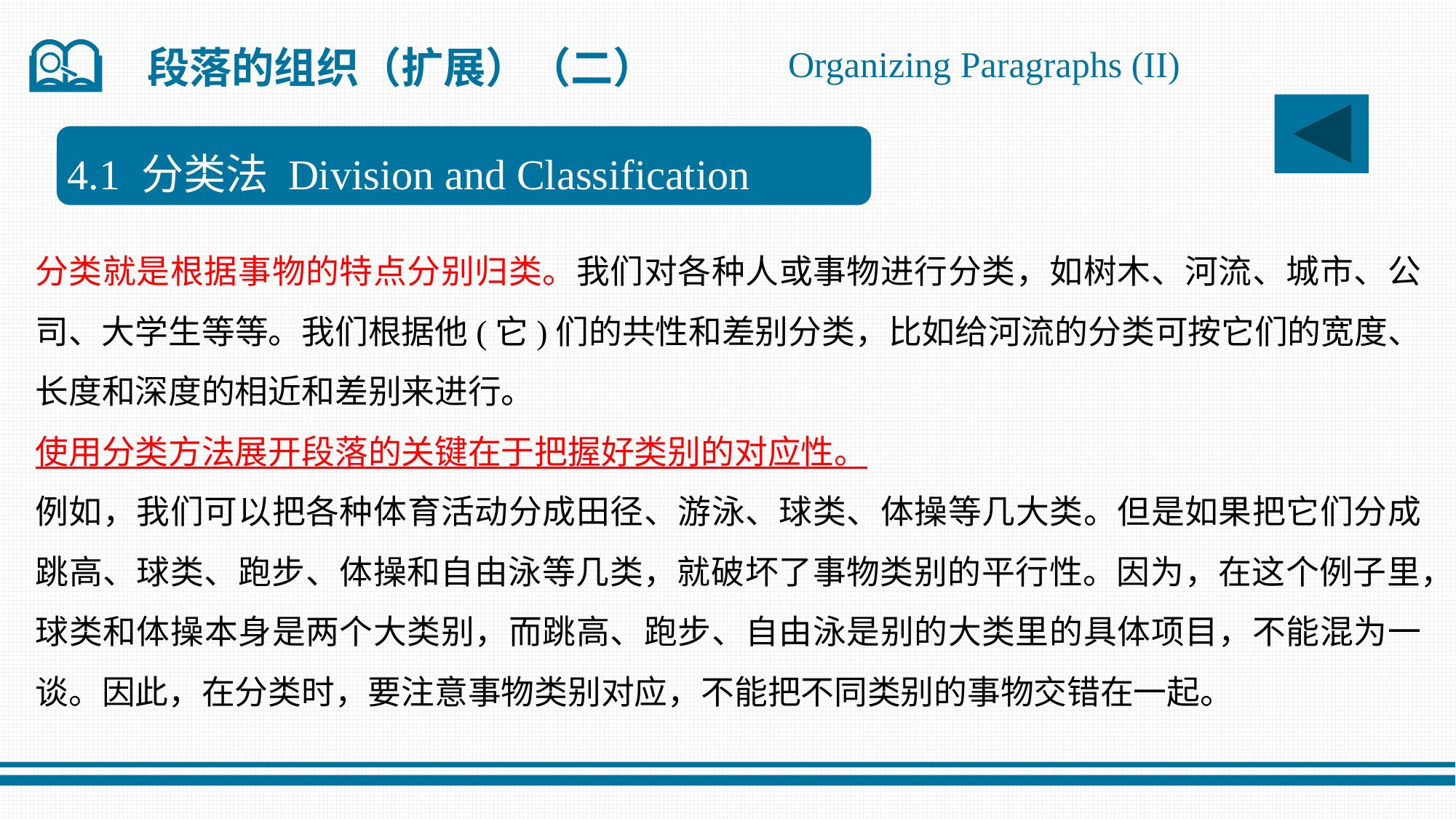

Organizing Paragraphs (II)
段落的组织（扩展）（二）

4.1 分类法 Division and Classification

分类就是根据事物的特点分别归类。我们对各种人或事物进行分类，如树木、河流、城市、公司、大学生等等。我们根据他(它)们的共性和差别分类，比如给河流的分类可按它们的宽度、长度和深度的相近和差别来进行。
使用分类方法展开段落的关键在于把握好类别的对应性。
例如，我们可以把各种体育活动分成田径、游泳、球类、体操等几大类。但是如果把它们分成跳高、球类、跑步、体操和自由泳等几类，就破坏了事物类别的平行性。因为，在这个例子里，球类和体操本身是两个大类别，而跳高、跑步、自由泳是别的大类里的具体项目，不能混为一谈。因此，在分类时，要注意事物类别对应，不能把不同类别的事物交错在一起。